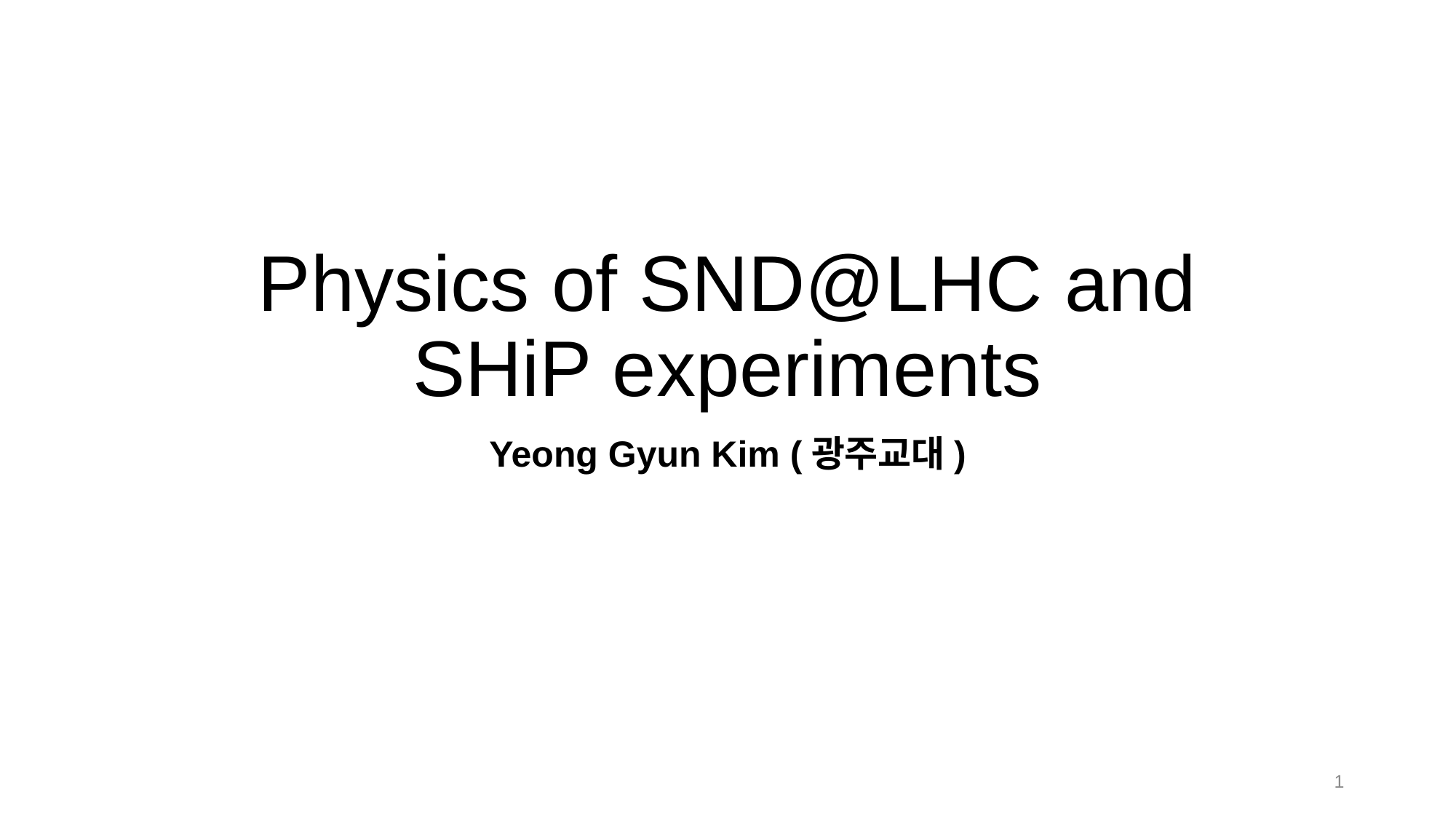

# Physics of SND@LHC and SHiP experiments
Yeong Gyun Kim (광주교대)
1